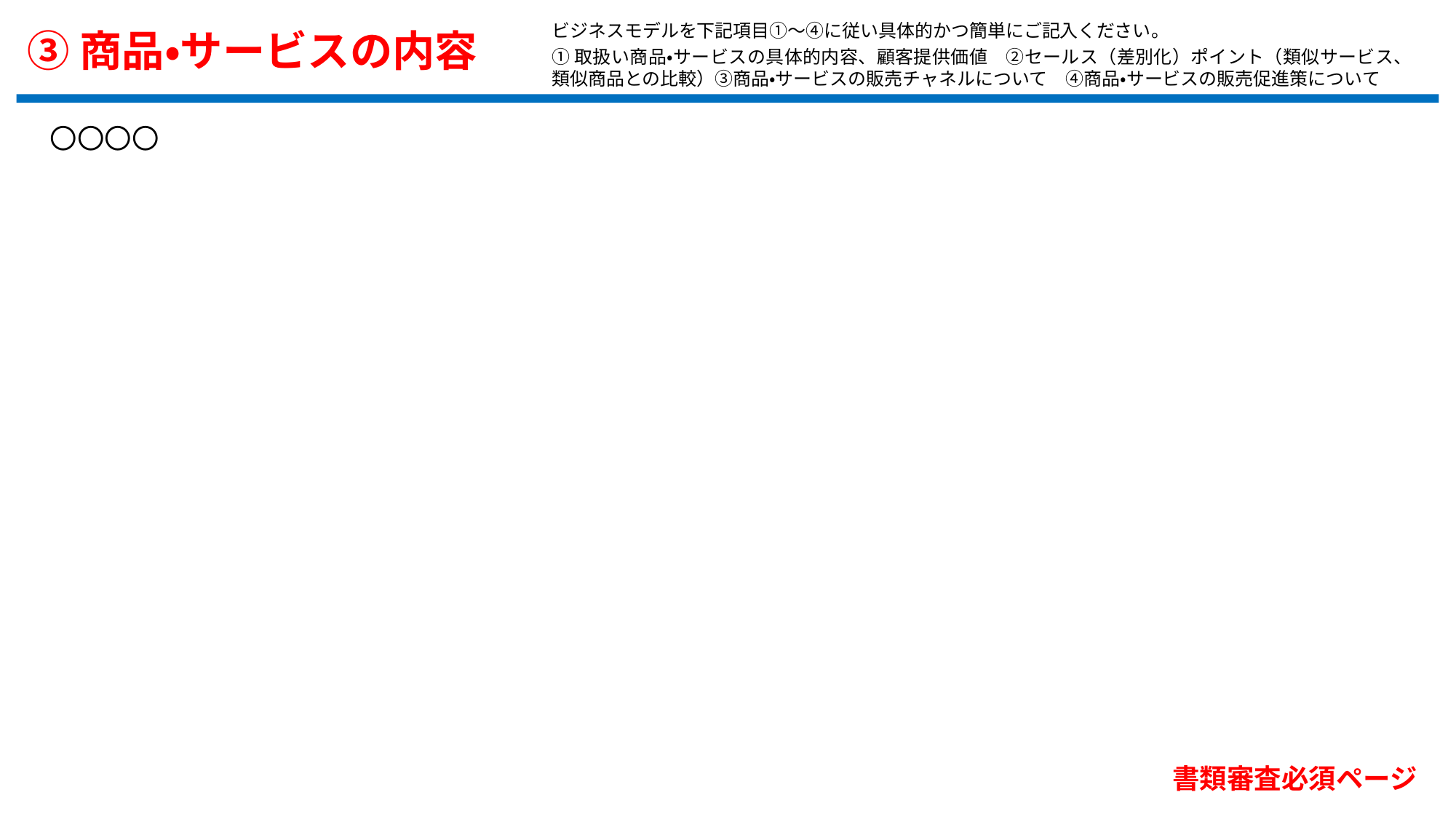

ビジネスモデルを下記項目①～④に従い具体的かつ簡単にご記入ください。
①取扱い商品・サービスの具体的内容、顧客提供価値　②セールス（差別化）ポイント（類似サービス、類似商品との比較）③商品・サービスの販売チャネルについて　④商品・サービスの販売促進策について
〇〇〇〇